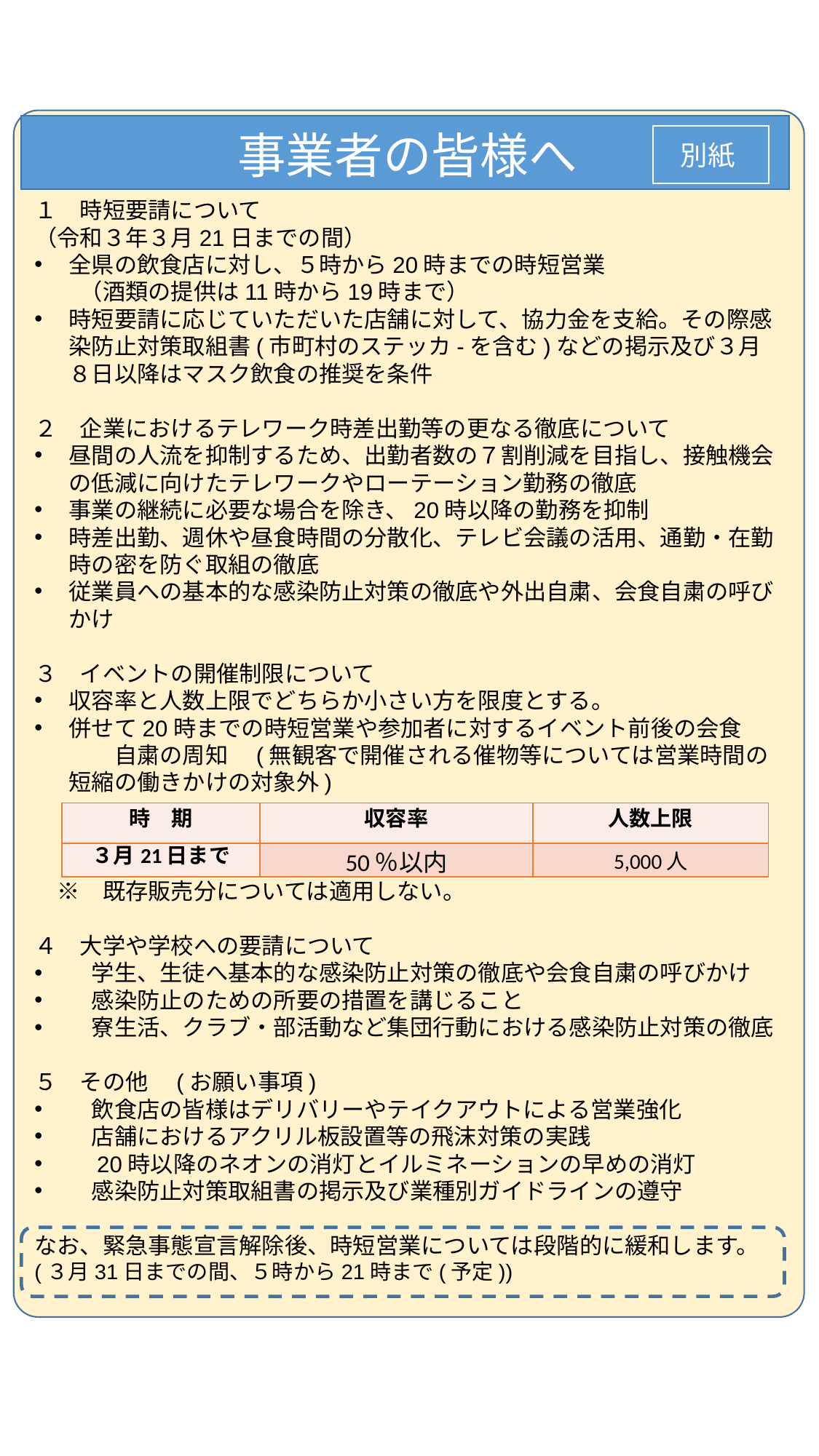

事業者の皆様へ
別紙
１　時短要請について
（令和３年３月21日までの間）
全県の飲食店に対し、５時から20時までの時短営業
　　（酒類の提供は11時から19時まで）
時短要請に応じていただいた店舗に対して、協力金を支給。その際感染防止対策取組書(市町村のステッカ-を含む)などの掲示及び３月８日以降はマスク飲食の推奨を条件

２　企業におけるテレワーク時差出勤等の更なる徹底について
昼間の人流を抑制するため、出勤者数の７割削減を目指し、接触機会の低減に向けたテレワークやローテーション勤務の徹底
事業の継続に必要な場合を除き、20時以降の勤務を抑制
時差出勤、週休や昼食時間の分散化、テレビ会議の活用、通勤・在勤時の密を防ぐ取組の徹底
従業員への基本的な感染防止対策の徹底や外出自粛、会食自粛の呼びかけ

３　イベントの開催制限について
収容率と人数上限でどちらか小さい方を限度とする。
併せて20時までの時短営業や参加者に対するイベント前後の会食　　　自粛の周知　(無観客で開催される催物等については営業時間の短縮の働きかけの対象外)

　※　既存販売分については適用しない。

４　大学や学校への要請について
　学生、生徒へ基本的な感染防止対策の徹底や会食自粛の呼びかけ
　感染防止のための所要の措置を講じること
　寮生活、クラブ・部活動など集団行動における感染防止対策の徹底

５　その他　(お願い事項)
　飲食店の皆様はデリバリーやテイクアウトによる営業強化
　店舗におけるアクリル板設置等の飛沫対策の実践
　20時以降のネオンの消灯とイルミネーションの早めの消灯
　感染防止対策取組書の掲示及び業種別ガイドラインの遵守

なお、緊急事態宣言解除後、時短営業については段階的に緩和します。
(３月31日までの間、５時から21時まで(予定))

| 時　期 | 収容率 | 人数上限 |
| --- | --- | --- |
| ３月21日まで | 50％以内 | 5,000人 |